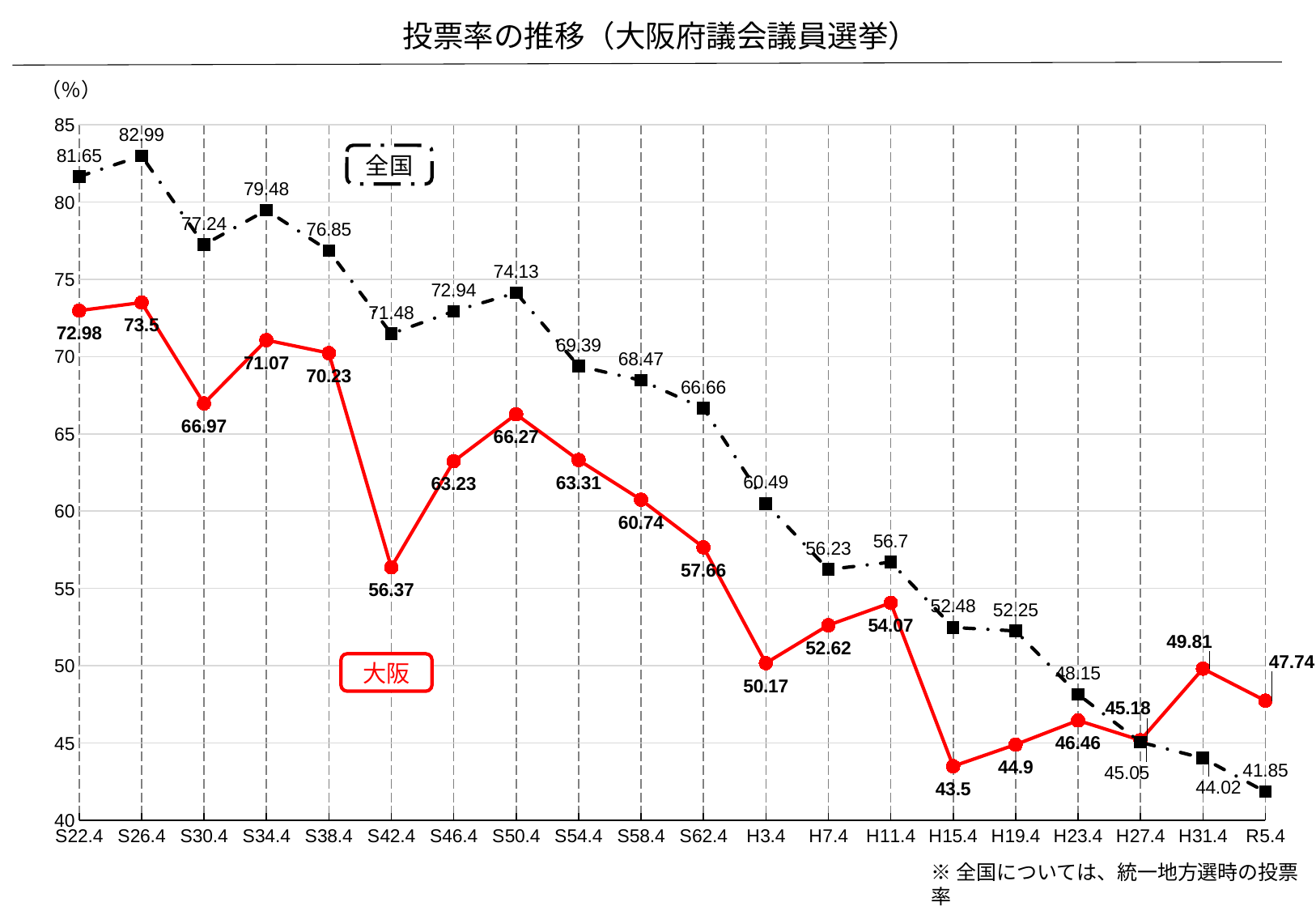

投票率の推移（大阪府議会議員選挙）
（％）

### Chart

| Category | 大阪府 | 全国 |
|---|---|---|
| S22.4 | 72.98 | 81.65 |
| S26.4 | 73.5 | 82.99 |
| S30.4 | 66.97 | 77.24 |
| S34.4 | 71.07 | 79.48 |
| S38.4 | 70.23 | 76.85 |
| S42.4 | 56.37 | 71.48 |
| S46.4 | 63.23 | 72.94 |
| S50.4 | 66.27 | 74.13 |
| S54.4 | 63.31 | 69.39 |
| S58.4 | 60.74 | 68.47 |
| S62.4 | 57.66 | 66.66 |
| H3.4 | 50.17 | 60.49 |
| H7.4 | 52.62 | 56.230000000000004 |
| H11.4 | 54.06999999999999 | 56.699999999999996 |
| H15.4 | 43.5 | 52.480000000000004 |
| H19.4 | 44.9 | 52.25 |
| H23.4 | 46.46 | 48.15 |
| H27.4 | 45.18 | 45.050000000000004 |
| H31.4 | 49.81 | 44.019999999999996 |
| R5.4 | 47.74 | 41.85 |
全国
大阪
※全国については、統一地方選時の投票率